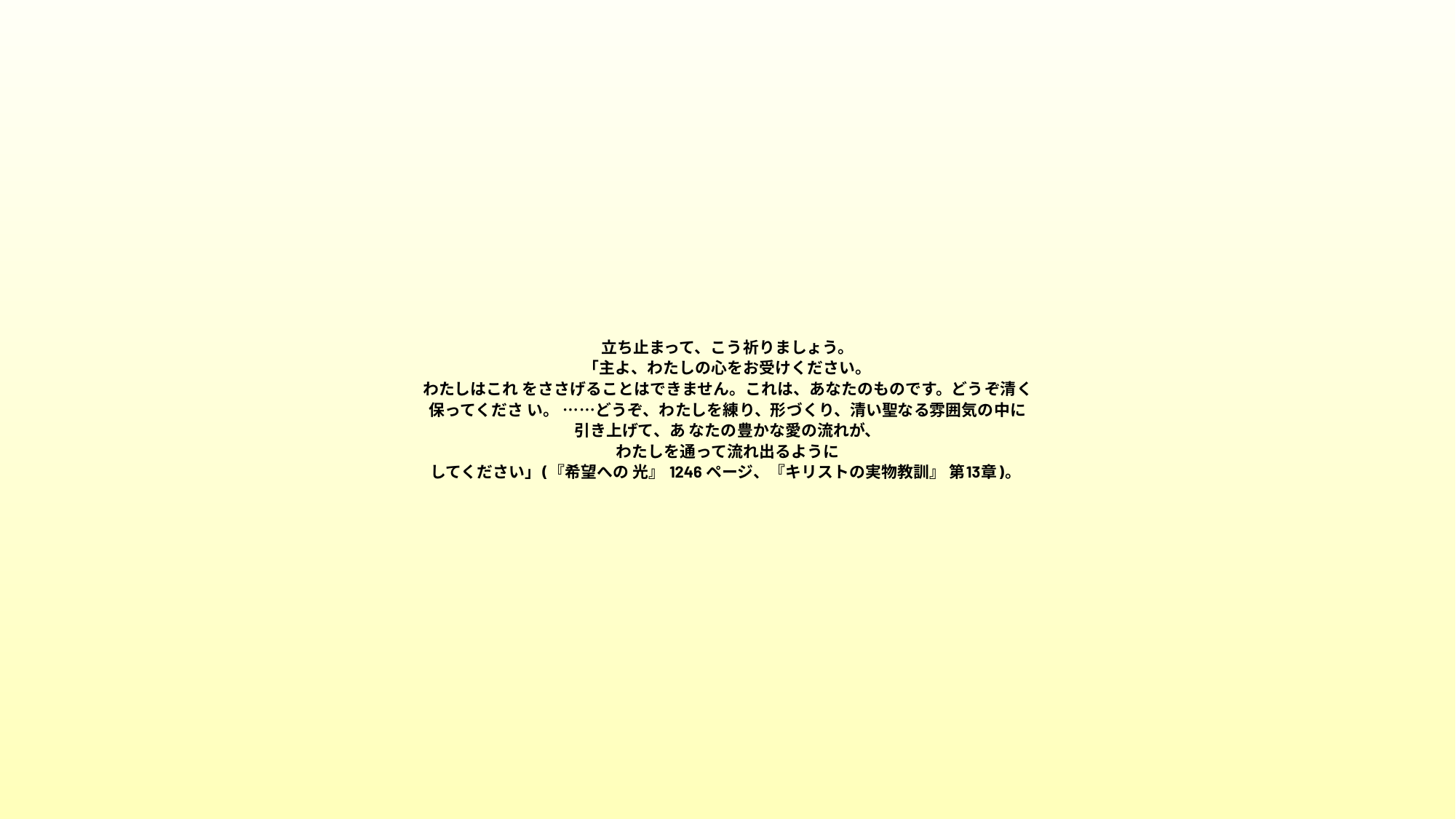

# 立ち止まって、こう祈りましょう。 「主よ、わたしの心をお受けください。 わたしはこれ をささげることはできません。これは、あなたのものです。どうぞ清く 保ってくださ い。 ……どうぞ、わたしを練り、形づくり、清い聖なる雰囲気の中に 引き上げて、あ なたの豊かな愛の流れが、 わたしを通って流れ出るように してください」(『希望への 光』 1246 ページ、『キリストの実物教訓』 第13章)。